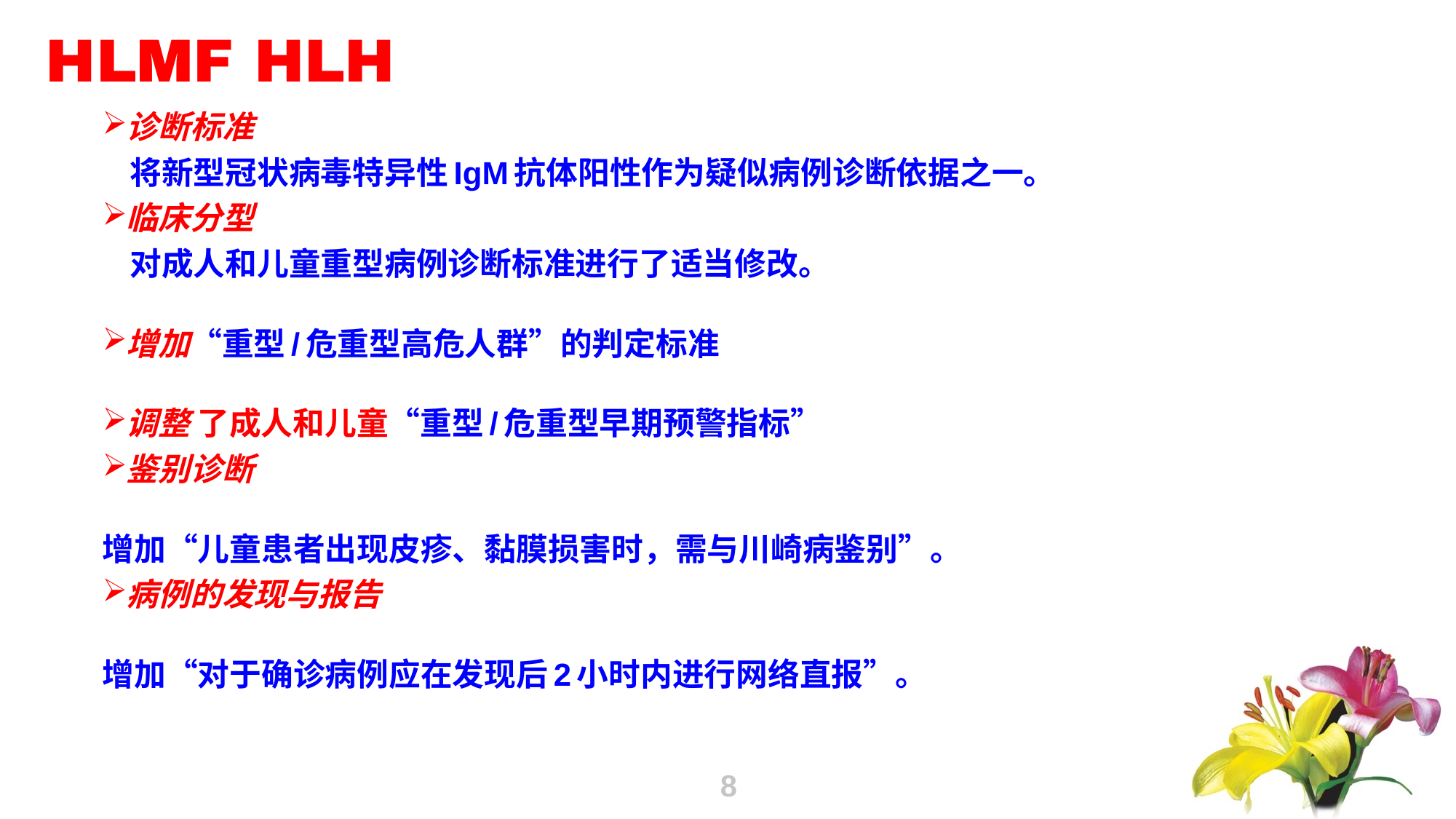

诊断标准
   将新型冠状病毒特异性IgM抗体阳性作为疑似病例诊断依据之一。
临床分型
   对成人和儿童重型病例诊断标准进行了适当修改。
增加“重型/危重型高危人群”的判定标准
调整 了成人和儿童“重型/危重型早期预警指标”
鉴别诊断
增加“儿童患者出现皮疹、黏膜损害时，需与川崎病鉴别”。
病例的发现与报告
增加“对于确诊病例应在发现后2小时内进行网络直报”。

8